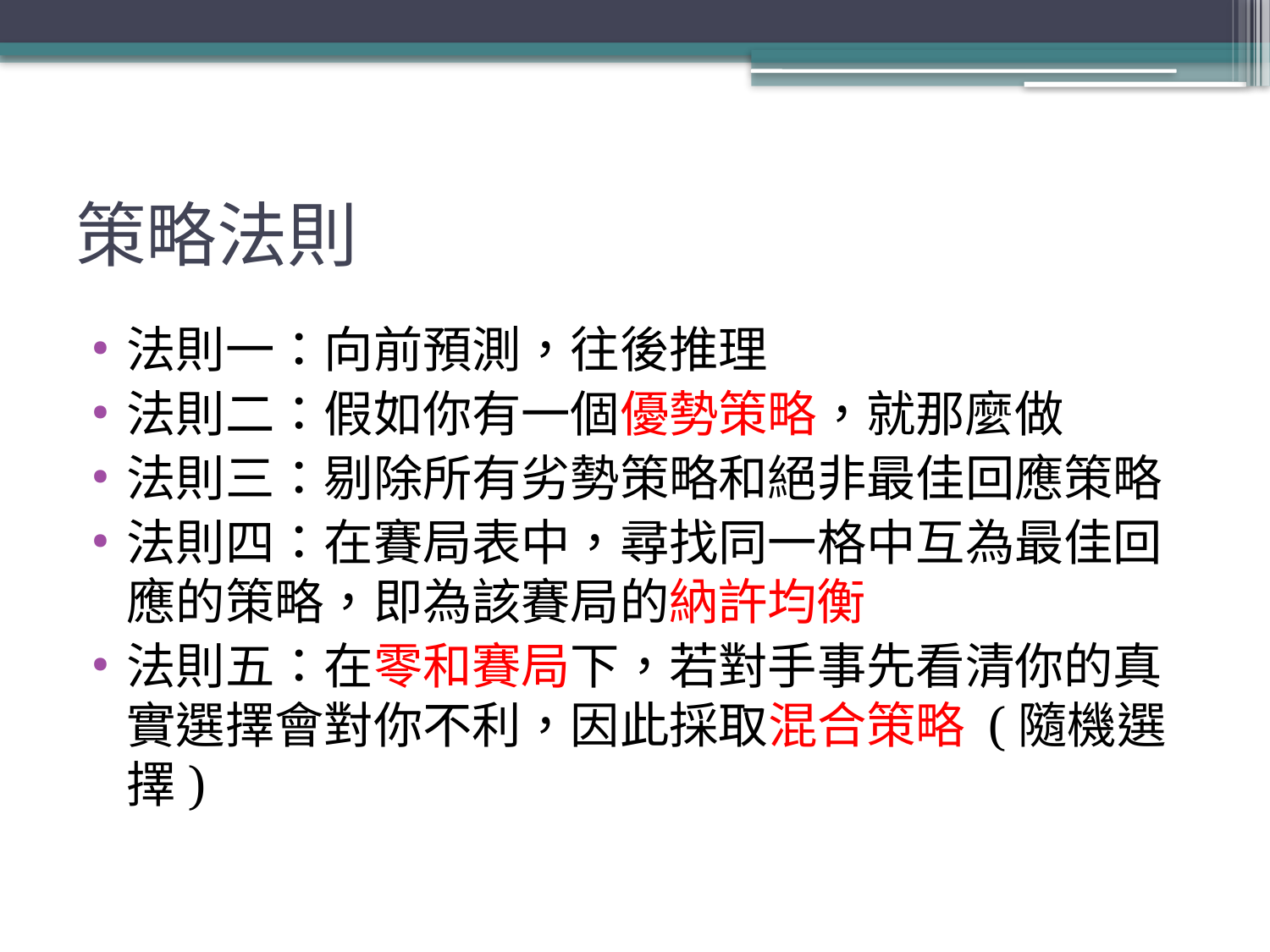

# 策略法則
法則一：向前預測，往後推理
法則二：假如你有一個優勢策略，就那麼做
法則三：剔除所有劣勢策略和絕非最佳回應策略
法則四：在賽局表中，尋找同一格中互為最佳回應的策略，即為該賽局的納許均衡
法則五：在零和賽局下，若對手事先看清你的真實選擇會對你不利，因此採取混合策略 (隨機選擇)